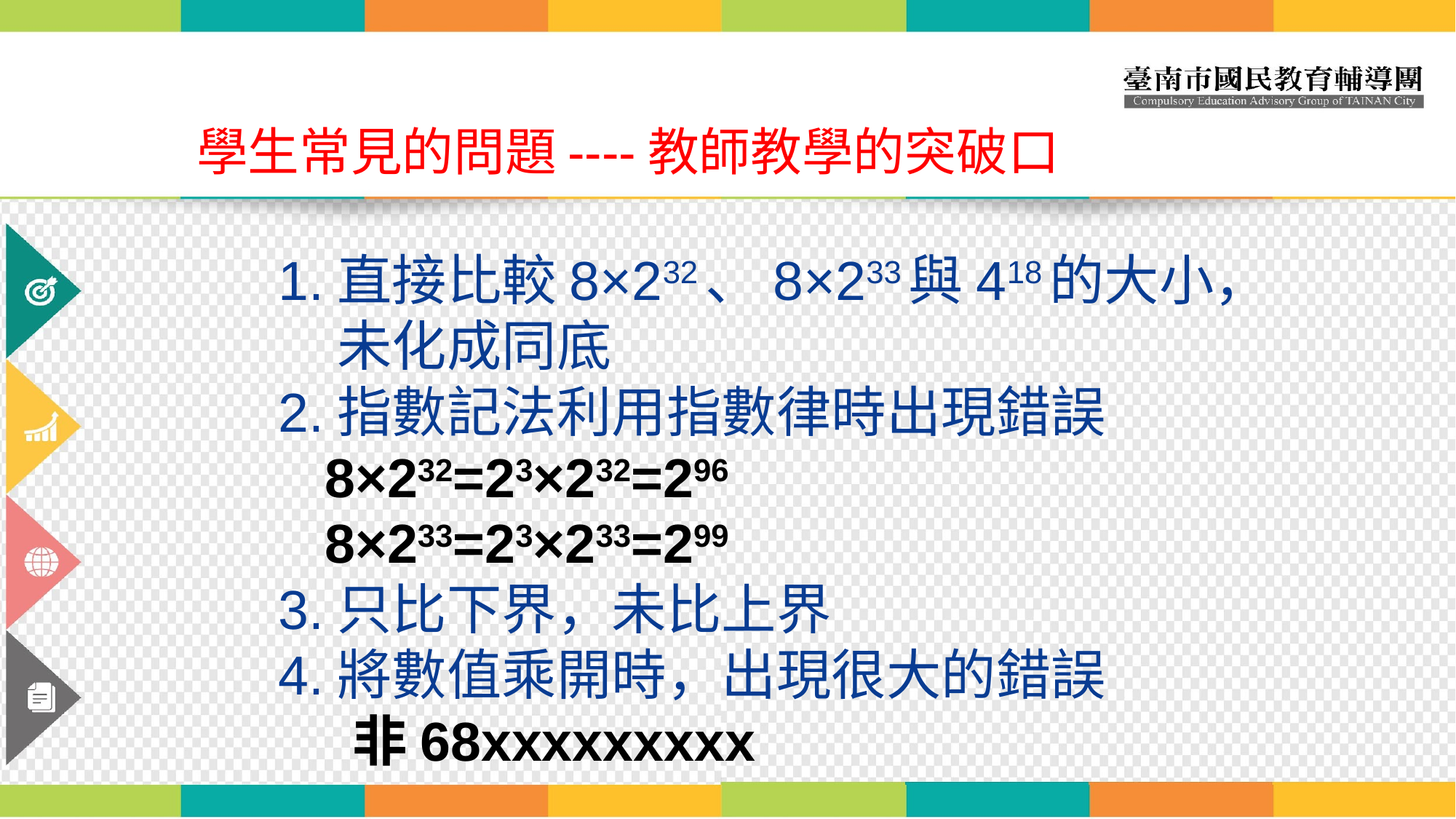

學生常見的問題----教師教學的突破口
1.直接比較8×232、8×233與418的大小，
   未化成同底
2.指數記法利用指數律時出現錯誤
   8×232=23×232=296
   8×233=23×233=299
3.只比下界，未比上界
4.將數值乘開時，出現很大的錯誤
    非68xxxxxxxxx